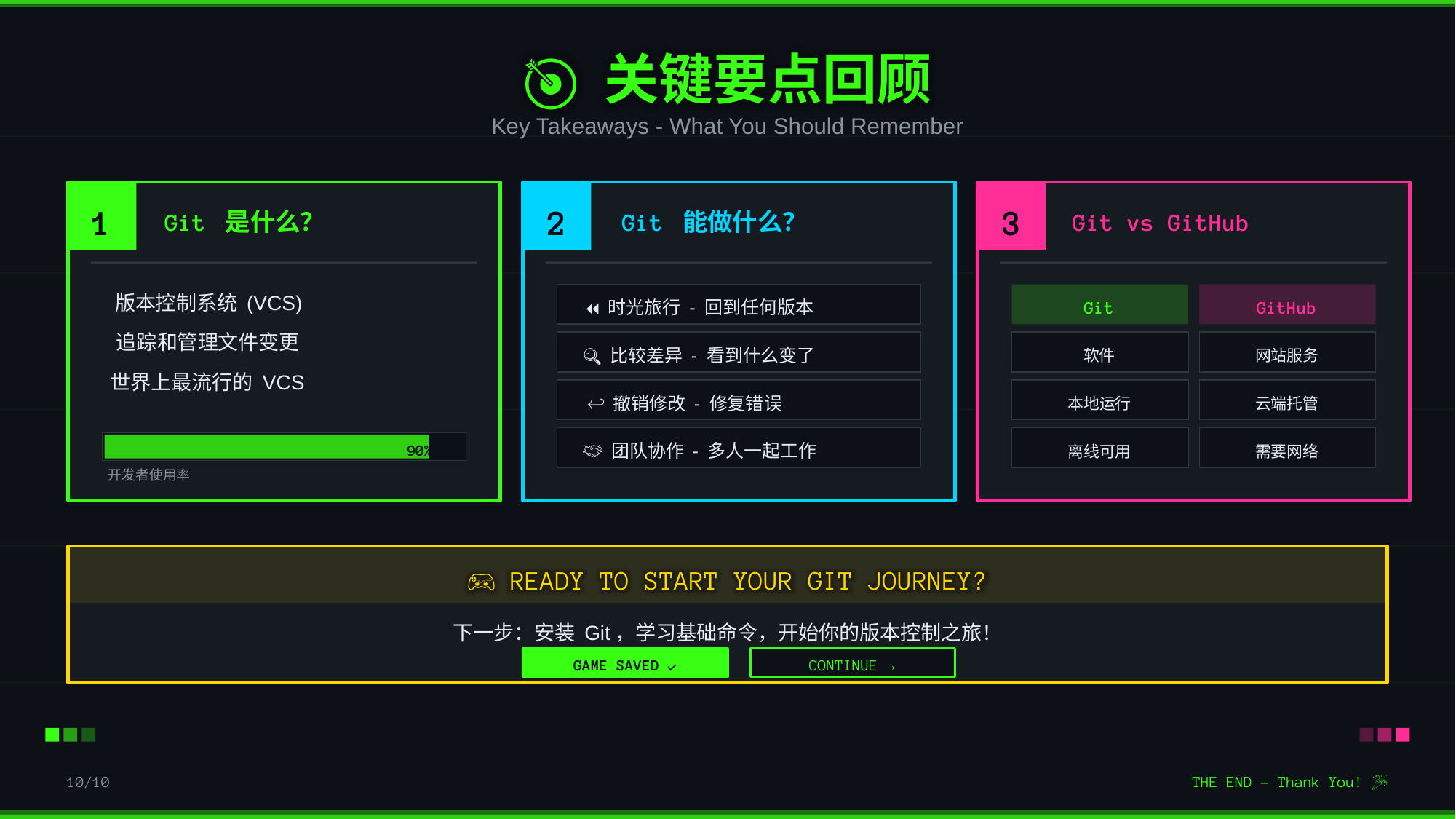

🎯 关键要点回顾
Key Takeaways - What You Should Remember

1
Git 是什么？

版本控制系统 (VCS)
追踪和管理文件变更
世界上最流行的 VCS

90%+
开发者使用率

2
Git 能做什么？

⏪ 时光旅行 - 回到任何版本

🔍 比较差异 - 看到什么变了

↩️ 撤销修改 - 修复错误

🤝 团队协作 - 多人一起工作

3
Git vs GitHub

Git
GitHub

软件
网站服务

本地运行
云端托管

离线可用
需要网络

🎮 READY TO START YOUR GIT JOURNEY?
下一步：安装 Git，学习基础命令，开始你的版本控制之旅！

GAME SAVED ✓

CONTINUE →

10/10
THE END - Thank You! 🎉